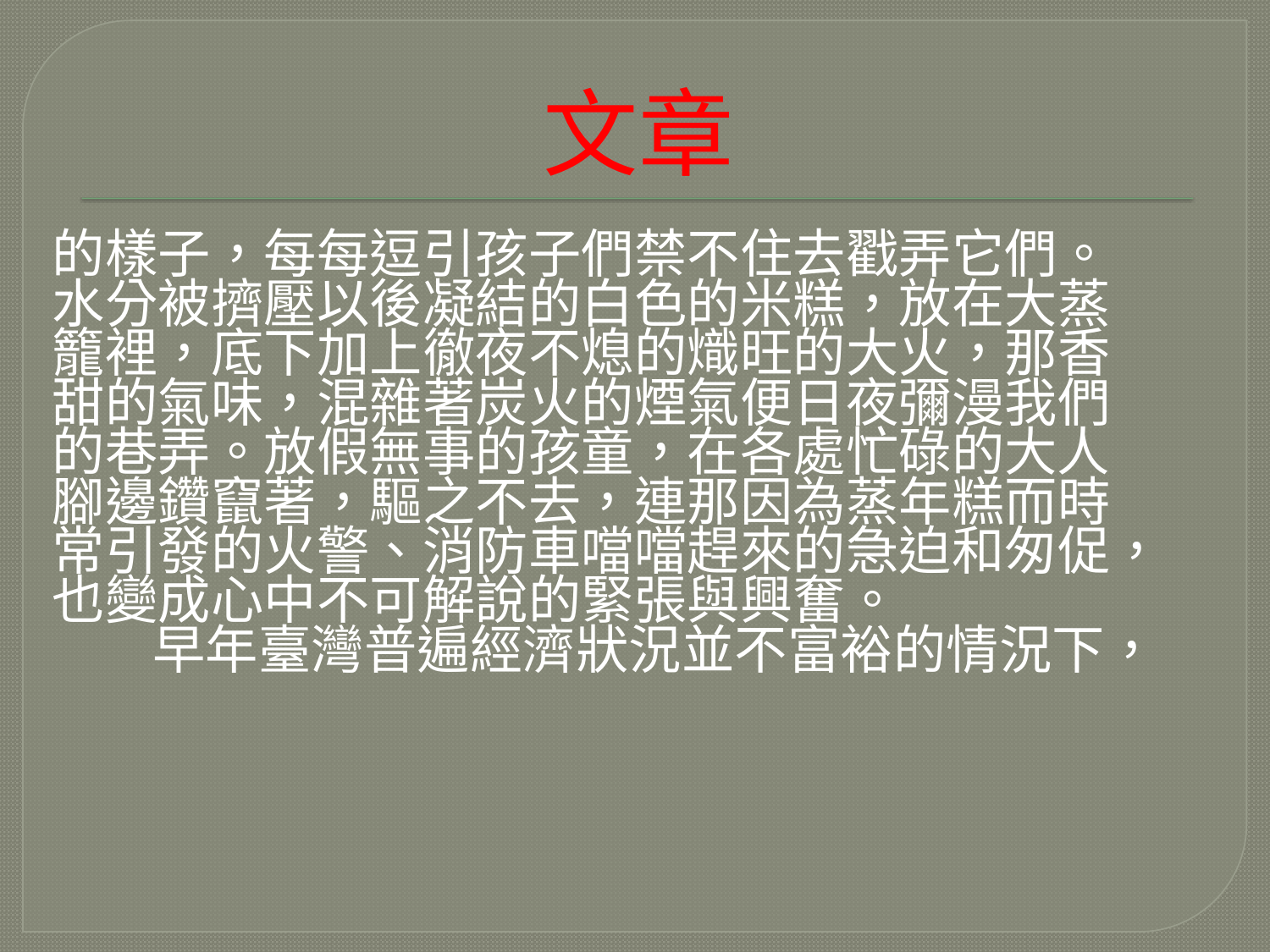

# 文章
的樣子，每每逗引孩子們禁不住去戳弄它們。
水分被擠壓以後凝結的白色的米糕，放在大蒸
籠裡，底下加上徹夜不熄的熾旺的大火，那香
甜的氣味，混雜著炭火的煙氣便日夜彌漫我們
的巷弄。放假無事的孩童，在各處忙碌的大人
腳邊鑽竄著，驅之不去，連那因為蒸年糕而時
常引發的火警、消防車噹噹趕來的急迫和匆促，
也變成心中不可解說的緊張與興奮。
        早年臺灣普遍經濟狀況並不富裕的情況下，